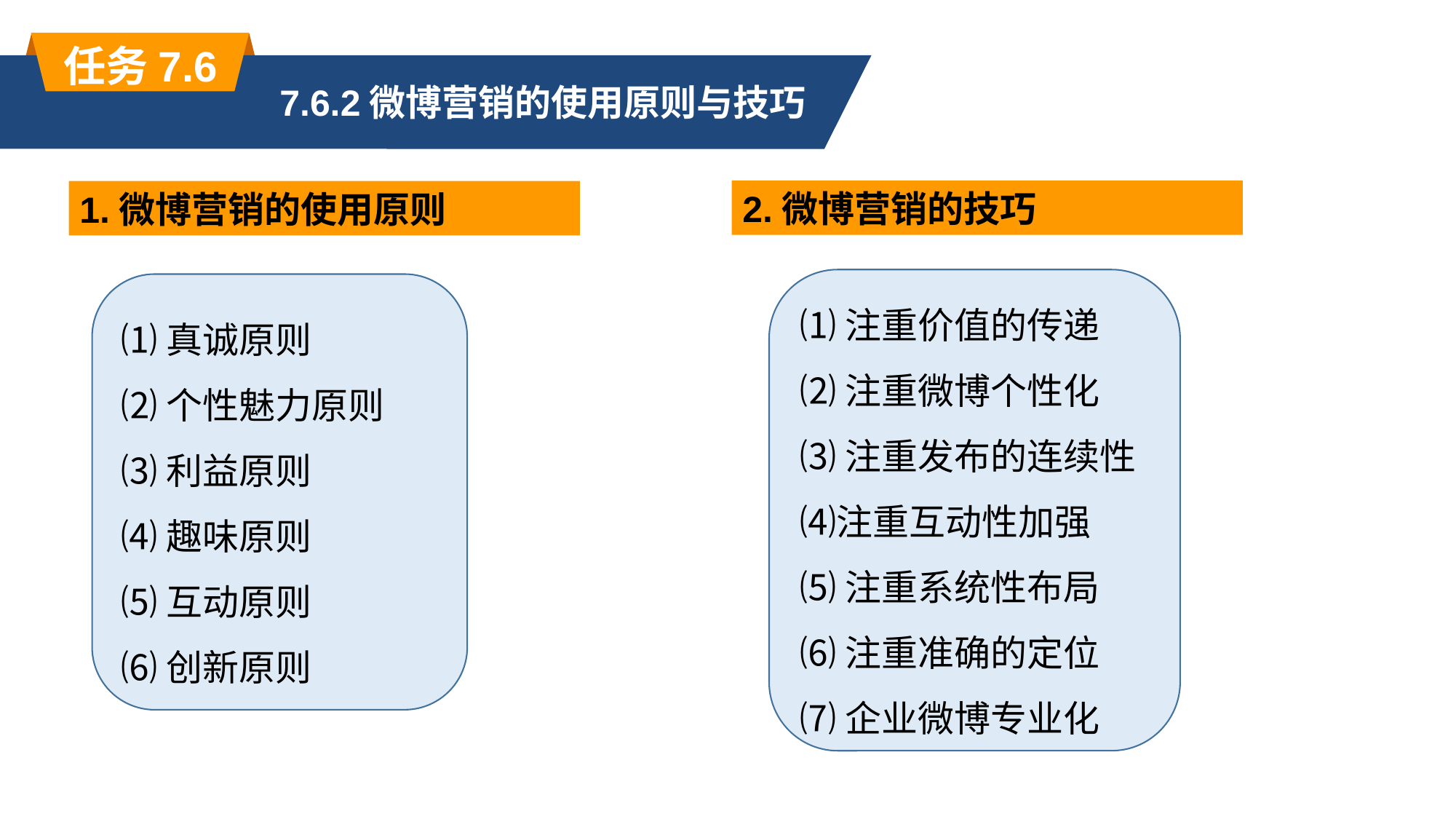

任务7.6

7.6.2微博营销的使用原则与技巧
2.微博营销的技巧
1.微博营销的使用原则
⑴注重价值的传递
⑵注重微博个性化
⑶注重发布的连续性⑷注重互动性加强
⑸注重系统性布局
⑹注重准确的定位
⑺企业微博专业化
⑴真诚原则
⑵个性魅力原则
⑶利益原则
⑷趣味原则
⑸互动原则
⑹创新原则